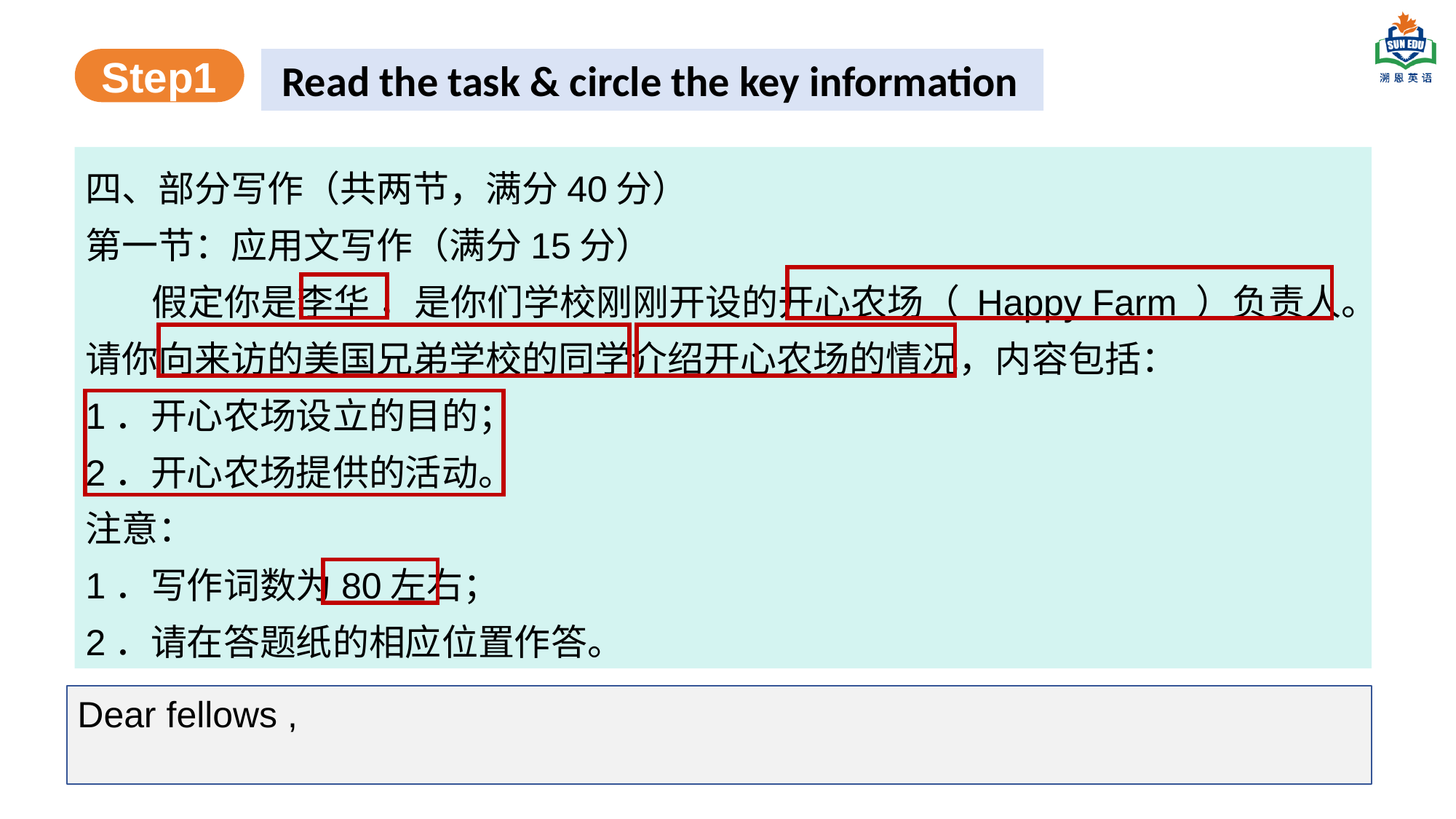

Step1
 Read the task & circle the key information
四、部分写作（共两节，满分40分）
第一节：应用文写作（满分15分）
       假定你是李华 ，是你们学校刚刚开设的开心农场（ Happy Farm ）负责人。请你向来访的美国兄弟学校的同学介绍开心农场的情况，内容包括：
1．开心农场设立的目的；
2．开心农场提供的活动。
注意：
1．写作词数为80左右；
2．请在答题纸的相应位置作答。

Dear fellows ,